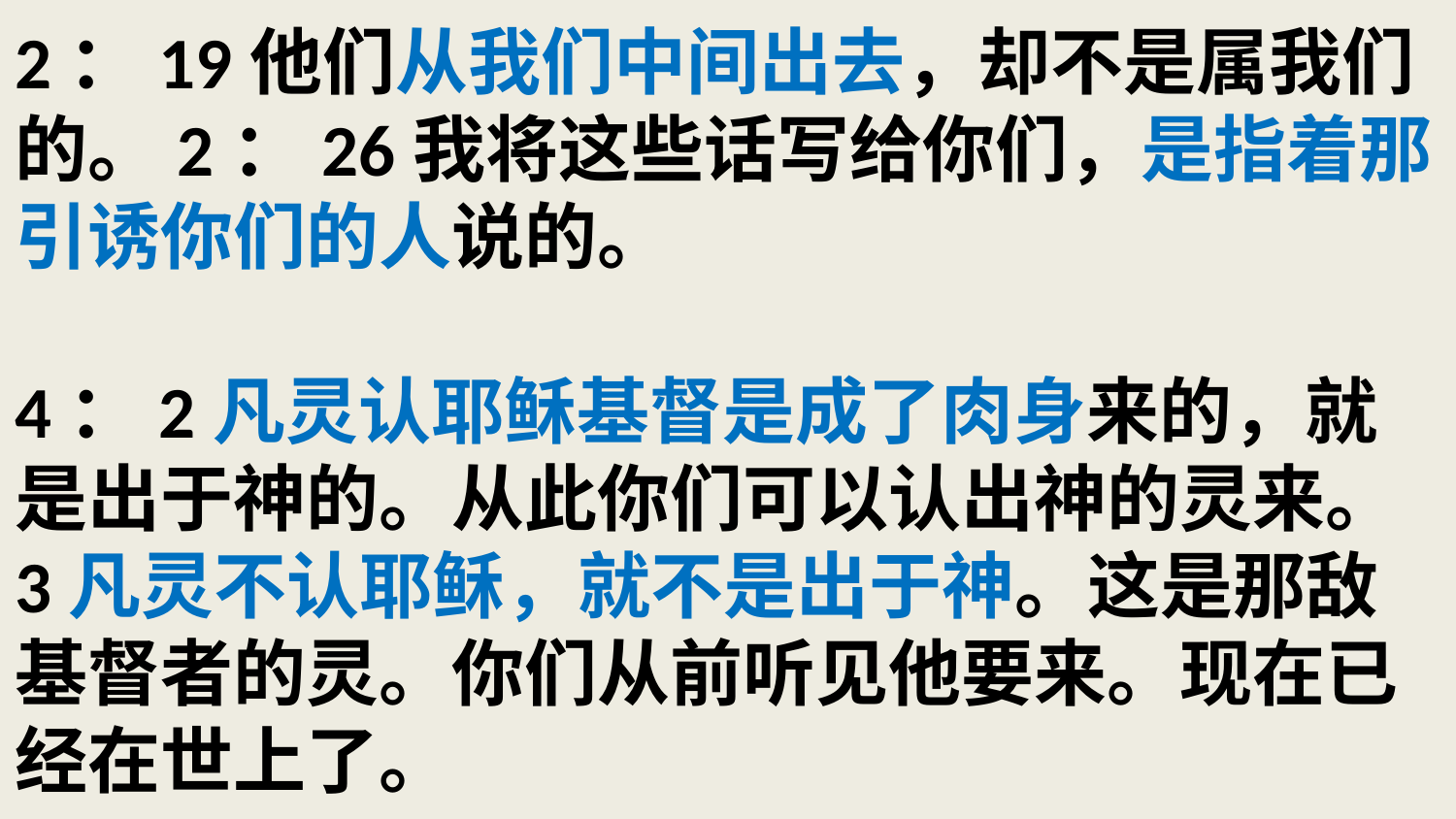

# 2：19他们从我们中间出去，却不是属我们的。2：26我将这些话写给你们，是指着那引诱你们的人说的。 4：2凡灵认耶稣基督是成了肉身来的，就是出于神的。从此你们可以认出神的灵来。3凡灵不认耶稣，就不是出于神。这是那敌基督者的灵。你们从前听见他要来。现在已经在世上了。